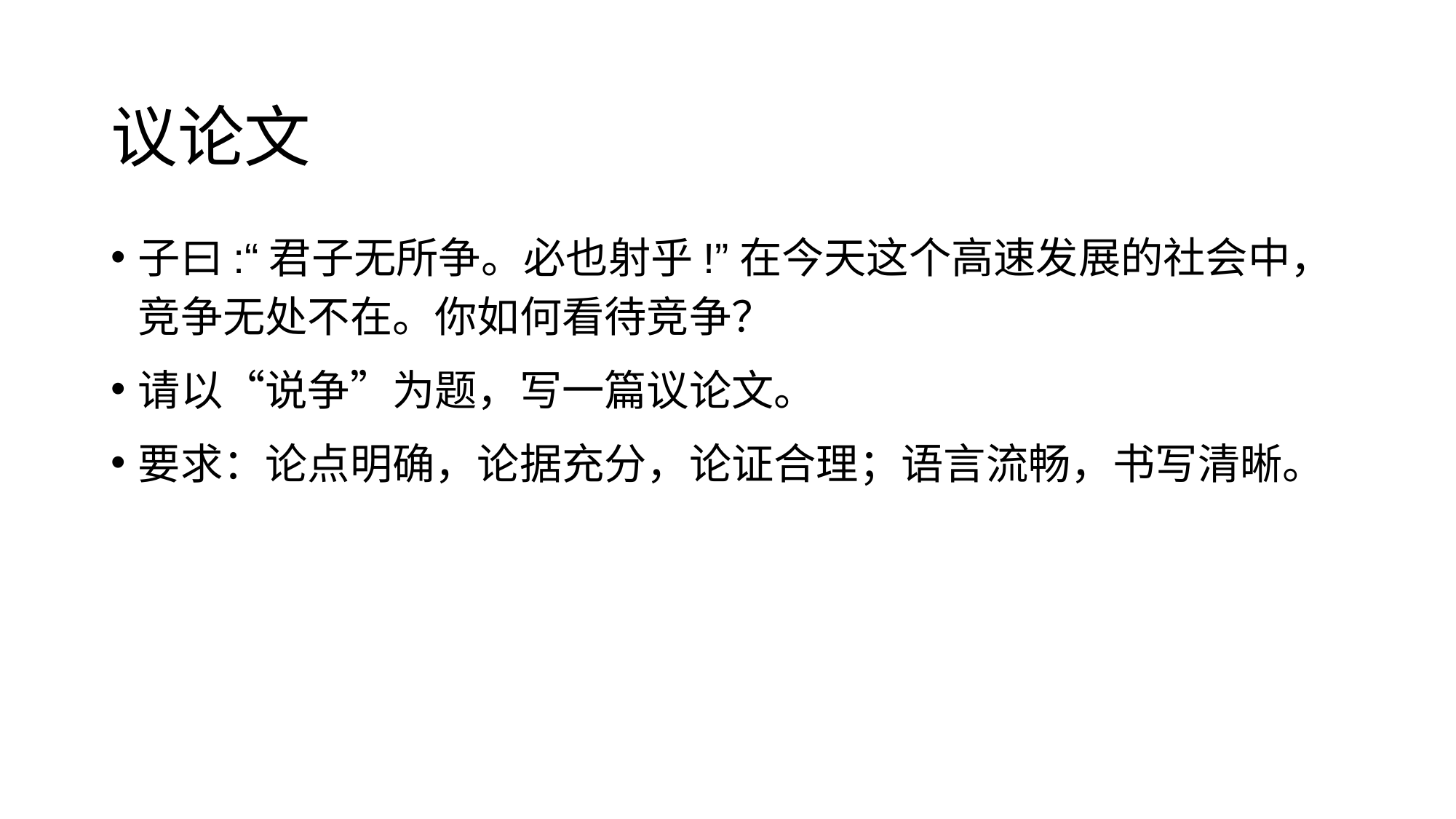

# 议论文
子曰:“君子无所争。必也射乎!”在今天这个高速发展的社会中，竞争无处不在。你如何看待竞争？
请以“说争”为题，写一篇议论文。
要求：论点明确，论据充分，论证合理；语言流畅，书写清晰。